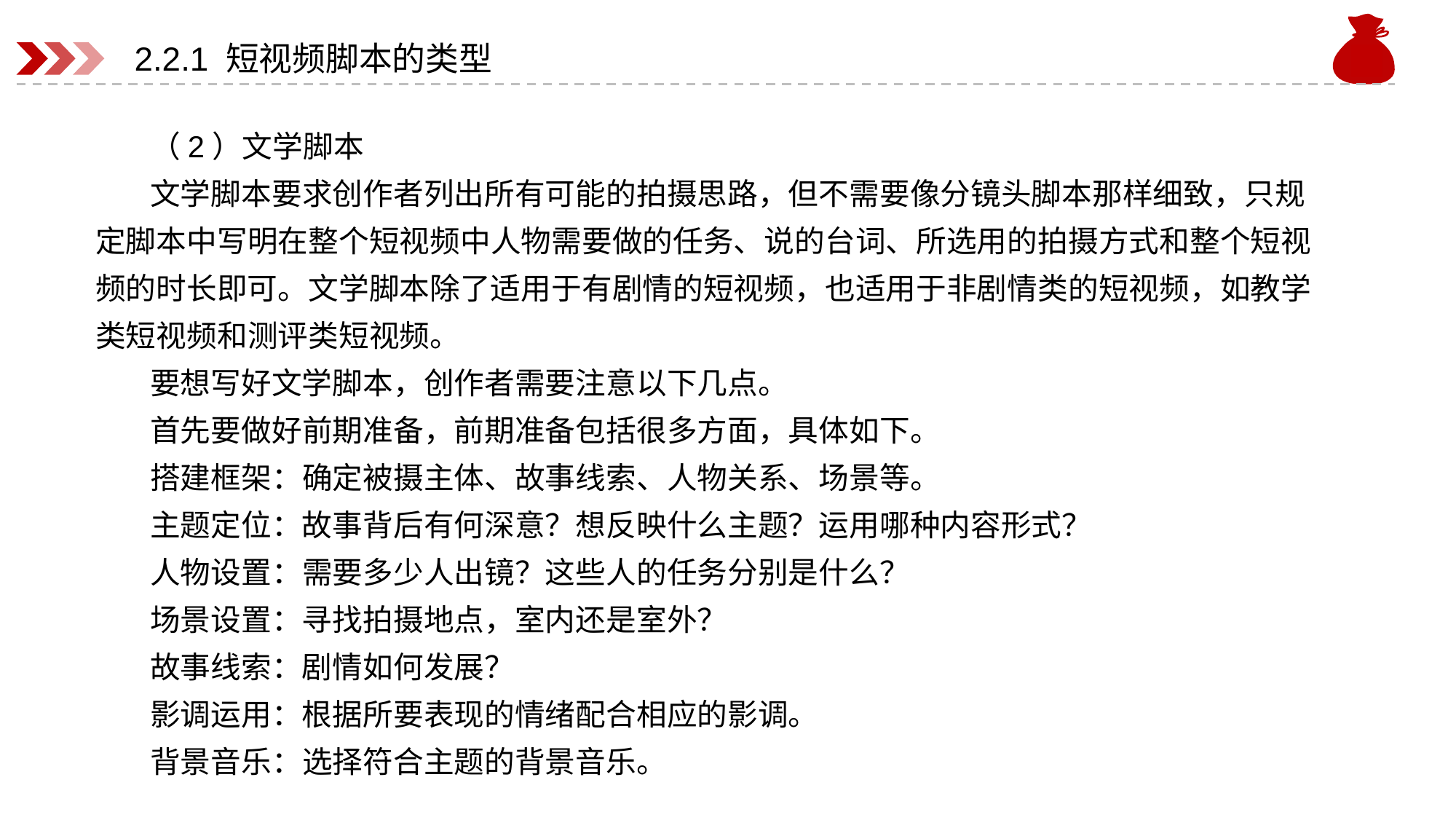

# 2.2.1 短视频脚本的类型
18
（2）文学脚本
文学脚本要求创作者列出所有可能的拍摄思路，但不需要像分镜头脚本那样细致，只规定脚本中写明在整个短视频中人物需要做的任务、说的台词、所选用的拍摄方式和整个短视频的时长即可。文学脚本除了适用于有剧情的短视频，也适用于非剧情类的短视频，如教学类短视频和测评类短视频。
要想写好文学脚本，创作者需要注意以下几点。
首先要做好前期准备，前期准备包括很多方面，具体如下。
搭建框架：确定被摄主体、故事线索、人物关系、场景等。
主题定位：故事背后有何深意？想反映什么主题？运用哪种内容形式？
人物设置：需要多少人出镜？这些人的任务分别是什么？
场景设置：寻找拍摄地点，室内还是室外？
故事线索：剧情如何发展？
影调运用：根据所要表现的情绪配合相应的影调。
背景音乐：选择符合主题的背景音乐。